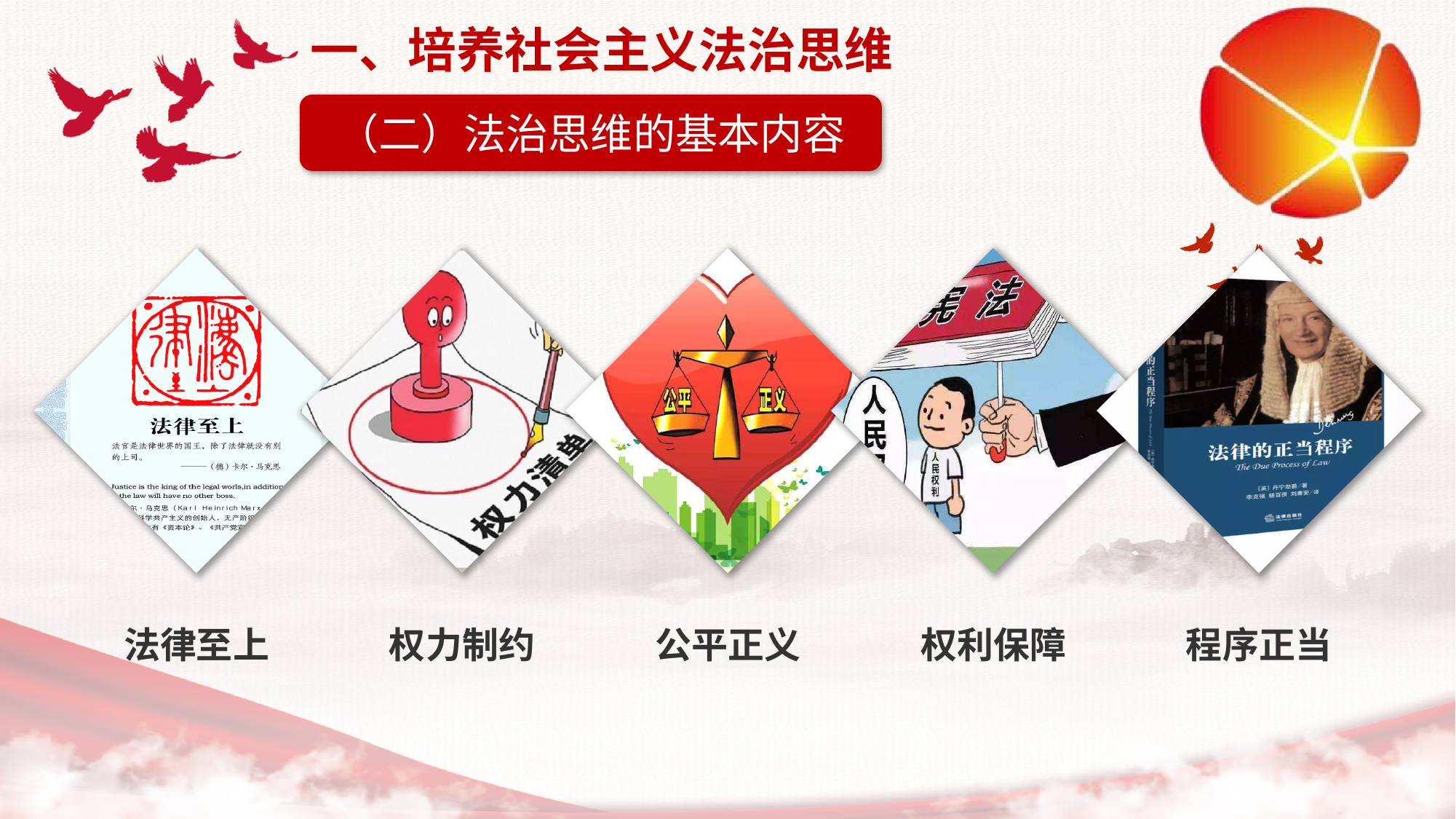

一、培养社会主义法治思维
（二）法治思维的基本内容

法律至上
权力制约
公平正义
权利保障
程序正当